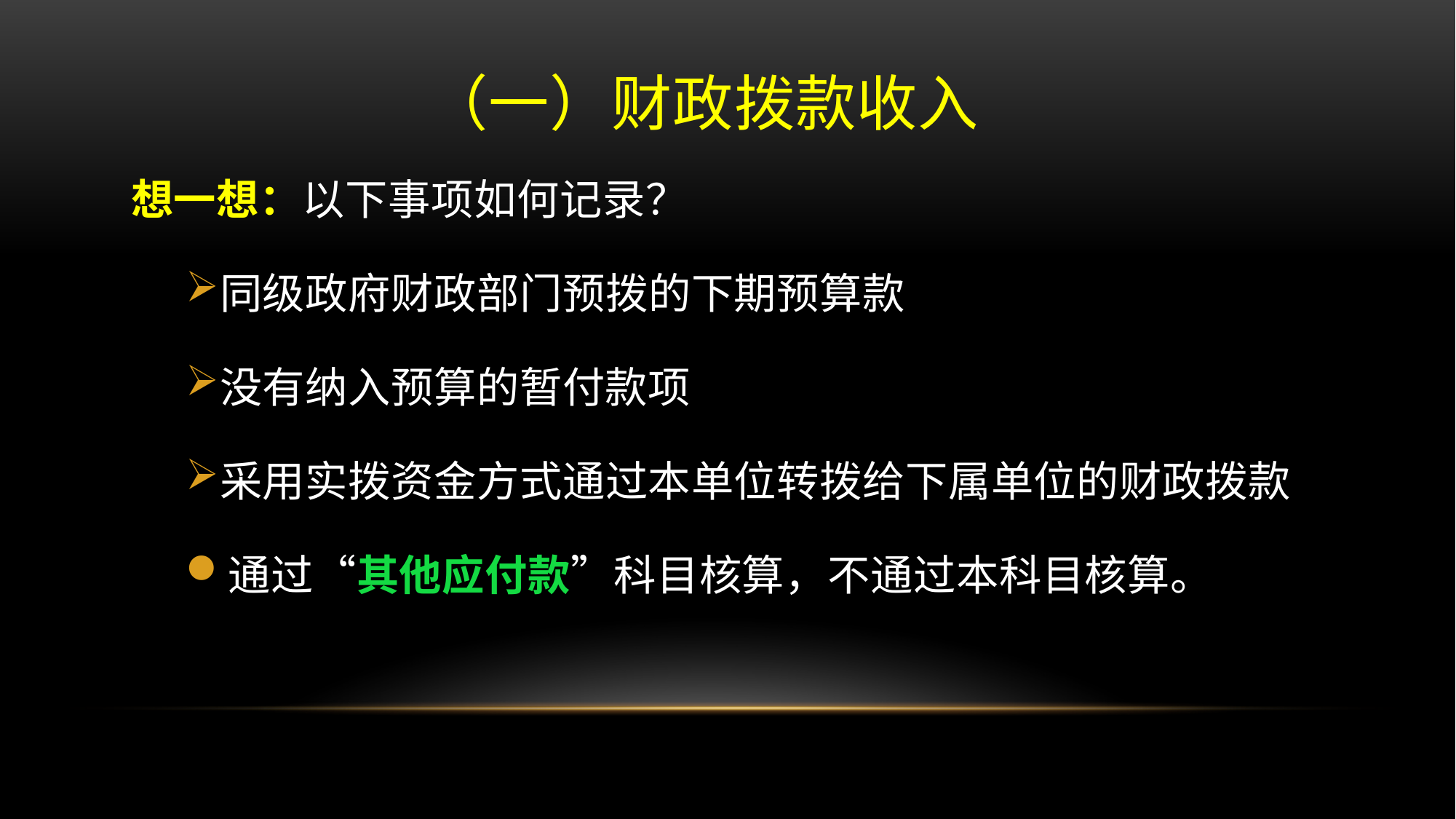

# （一）财政拨款收入
想一想：以下事项如何记录？
同级政府财政部门预拨的下期预算款
没有纳入预算的暂付款项
采用实拨资金方式通过本单位转拨给下属单位的财政拨款
通过“其他应付款”科目核算，不通过本科目核算。
48